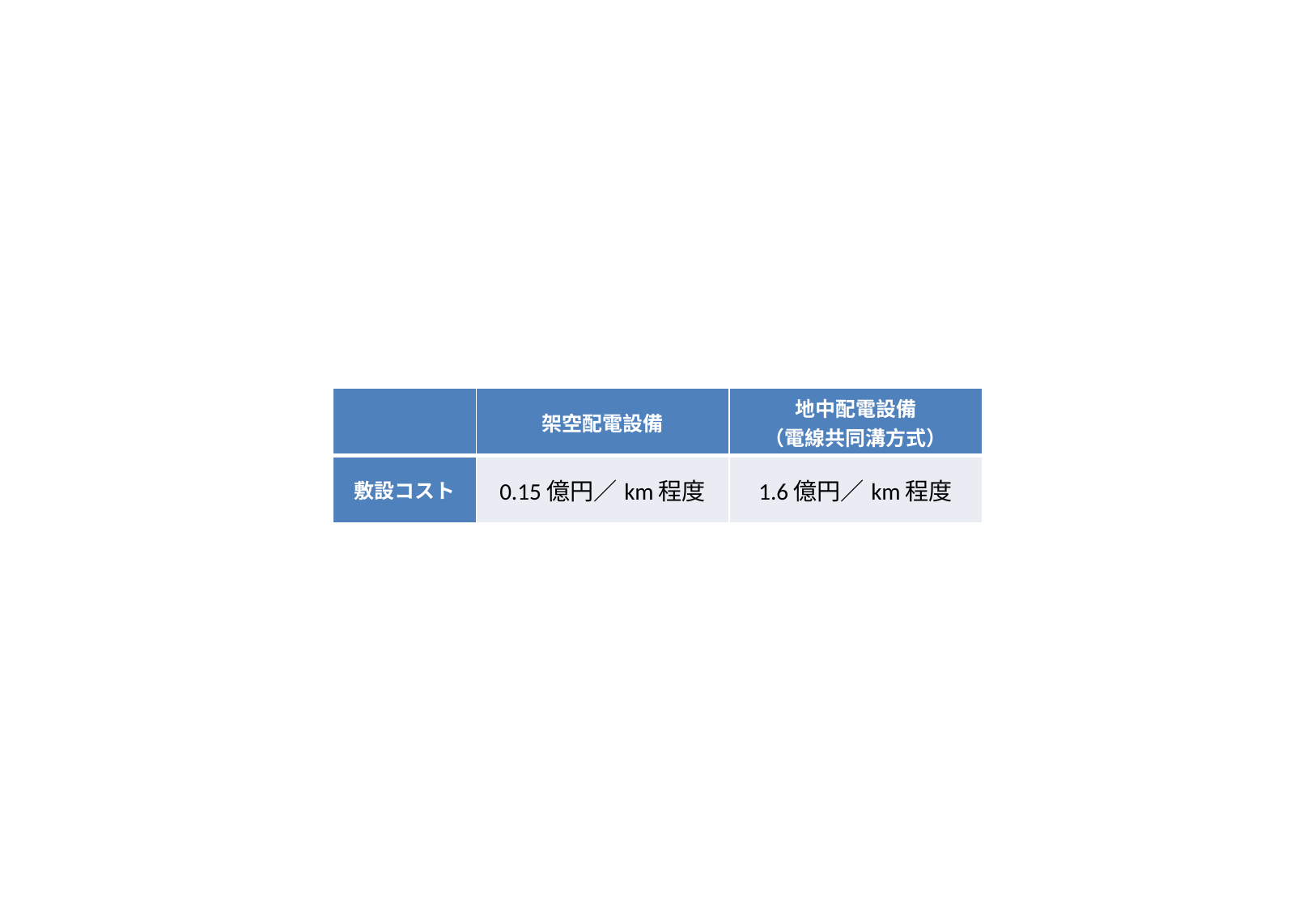

|  | 架空配電設備 | 地中配電設備 （電線共同溝方式） |
| --- | --- | --- |
| 敷設コスト | 0.15億円／km程度 | 1.6億円／km程度 |